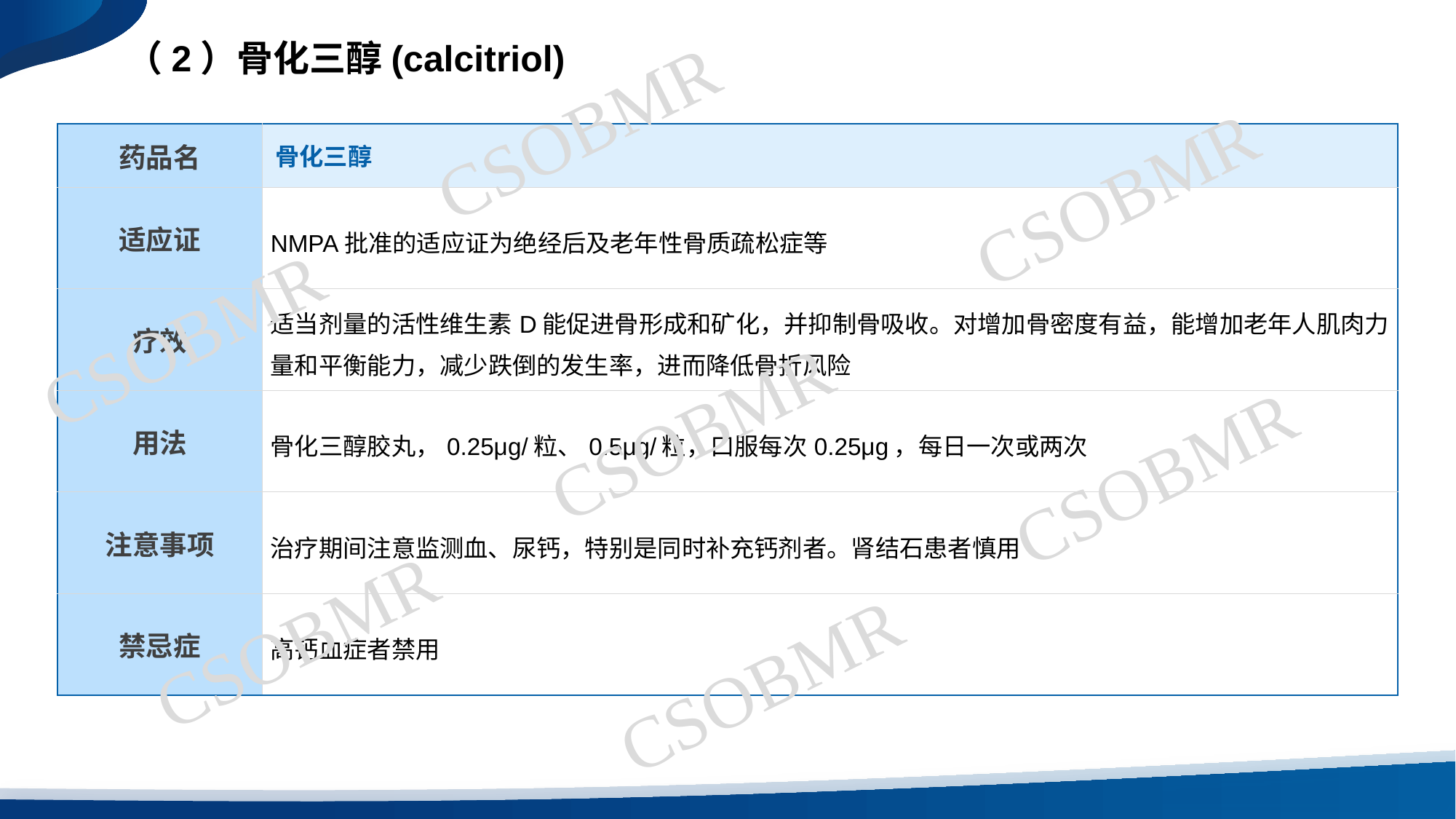

（2）骨化三醇(calcitriol)
CSOBMR
| 药品名 | 骨化三醇 |
| --- | --- |
| 适应证 | NMPA批准的适应证为绝经后及老年性骨质疏松症等 |
| 疗效 | 适当剂量的活性维生素D能促进骨形成和矿化，并抑制骨吸收。对增加骨密度有益，能增加老年人肌肉力量和平衡能力，减少跌倒的发生率，进而降低骨折风险 |
| 用法 | 骨化三醇胶丸，0.25μg/粒、0.5μg/粒，口服每次0.25μg，每日一次或两次 |
| 注意事项 | 治疗期间注意监测血、尿钙，特别是同时补充钙剂者。肾结石患者慎用 |
| 禁忌症 | 高钙血症者禁用 |
CSOBMR
CSOBMR
CSOBMR
CSOBMR
CSOBMR
CSOBMR